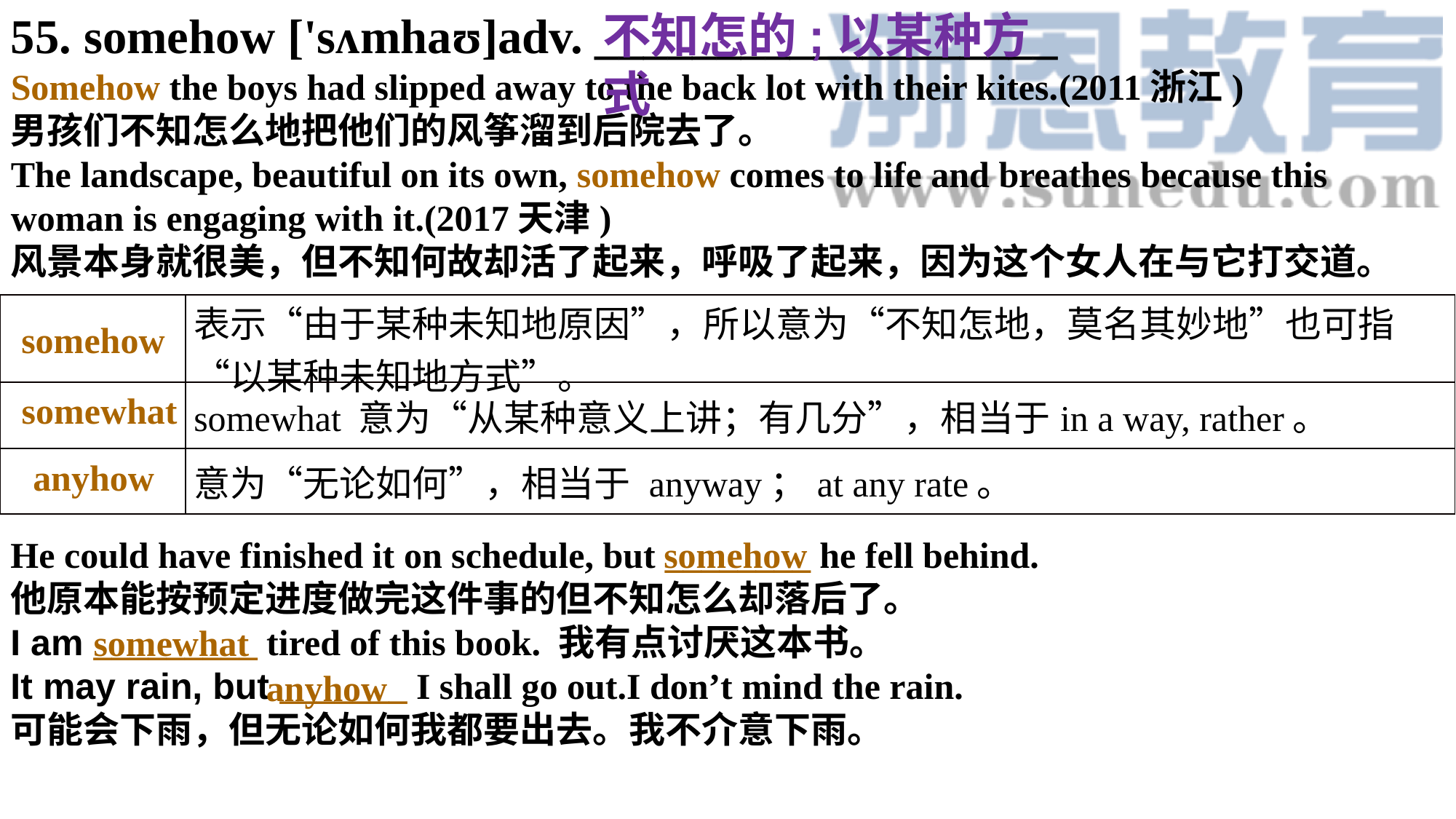

55. somehow ['sʌmhaʊ]adv. ___________________
Somehow the boys had slipped away to the back lot with their kites.(2011浙江)
男孩们不知怎么地把他们的风筝溜到后院去了。The landscape, beautiful on its own, somehow comes to life and breathes because this woman is engaging with it.(2017天津)风景本身就很美，但不知何故却活了起来，呼吸了起来，因为这个女人在与它打交道。
不知怎的;以某种方式
|  | 表示“由于某种未知地原因”，所以意为“不知怎地，莫名其妙地”也可指“以某种未知地方式”。 |
| --- | --- |
|  | somewhat 意为“从某种意义上讲；有几分”，相当于in a way, rather。 |
|  | 意为“无论如何”，相当于 anyway；at any rate。 |
somehow
somewhat
anyhow
He could have finished it on schedule, but ________ he fell behind.
他原本能按预定进度做完这件事的但不知怎么却落后了。I am _________ tired of this book. 我有点讨厌这本书。It may rain, but _______ I shall go out.I don’t mind the rain.
可能会下雨，但无论如何我都要出去。我不介意下雨。
somehow
somewhat
anyhow